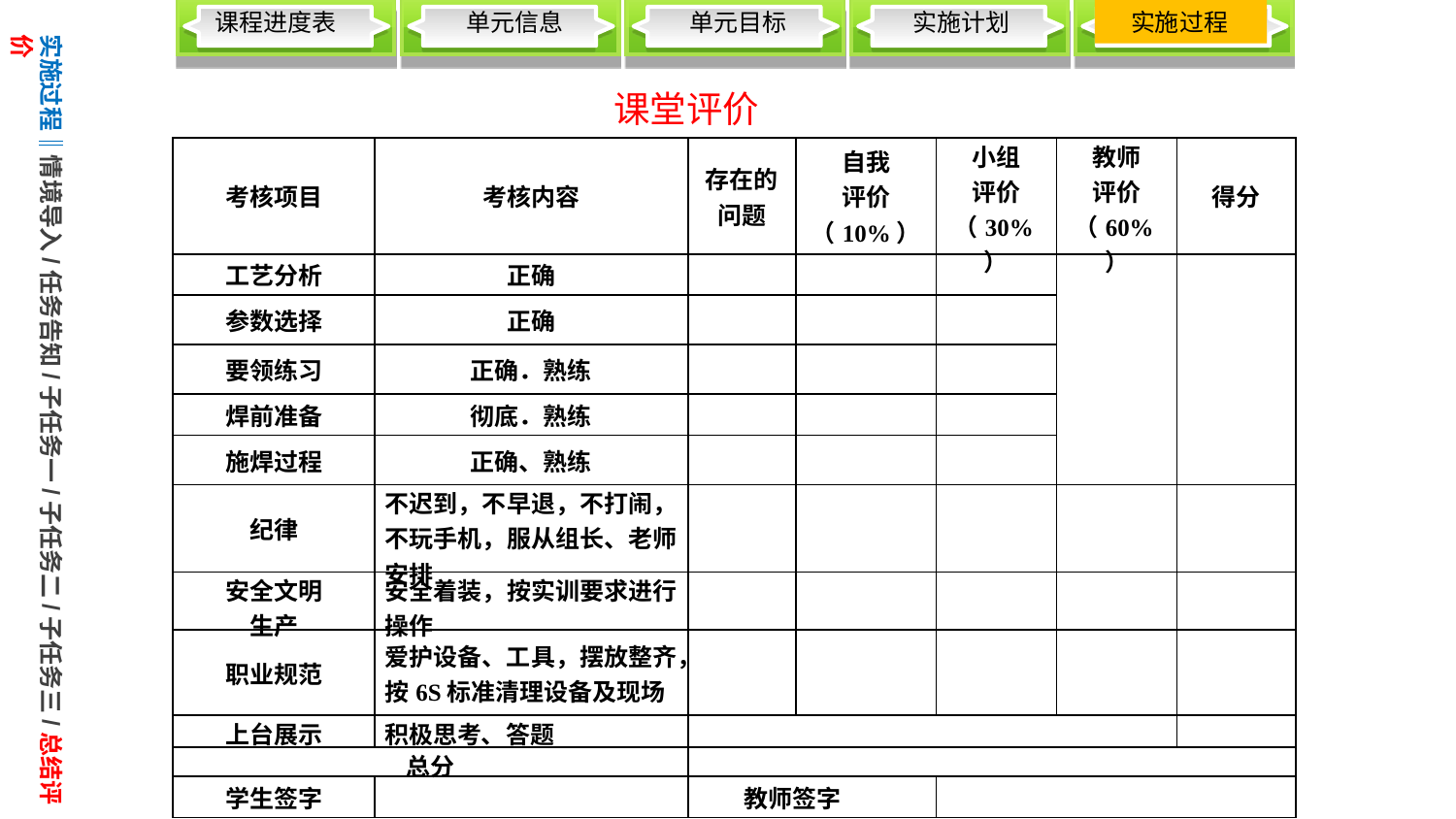

课程进度表
 单元信息
  单元目标
   实施计划
   实施过程
实施过程‖情境导入/任务告知/子任务一/子任务二/子任务三/总结评价

课堂评价
| 考核项目 | 考核内容 | 存在的 问题 | 自我 评价（10%） | 小组 评价 （30%） | 教师 评价 （60%） | 得分 |
| --- | --- | --- | --- | --- | --- | --- |
| 工艺分析 | 正确 |  |  |  |  |  |
| 参数选择 | 正确 |  |  |  |  |  |
| 要领练习 | 正确．熟练 |  |  |  |  |  |
| 焊前准备 | 彻底．熟练 |  |  |  |  |  |
| 施焊过程 | 正确、熟练 |  |  |  |  |  |
| 纪律 | 不迟到，不早退，不打闹，不玩手机，服从组长、老师安排 |  |  |  |  |  |
| 安全文明 生产 | 安全着装，按实训要求进行操作 |  |  |  |  |  |
| 职业规范 | 爱护设备、工具，摆放整齐，按6S标准清理设备及现场 |  |  |  |  |  |
| 上台展示 | 积极思考、答题 |  |  |  |  |  |
| 总分 |  |  |  |  |  |  |
| 学生签字 |  | 教师签字 |  |  |  |  |
26